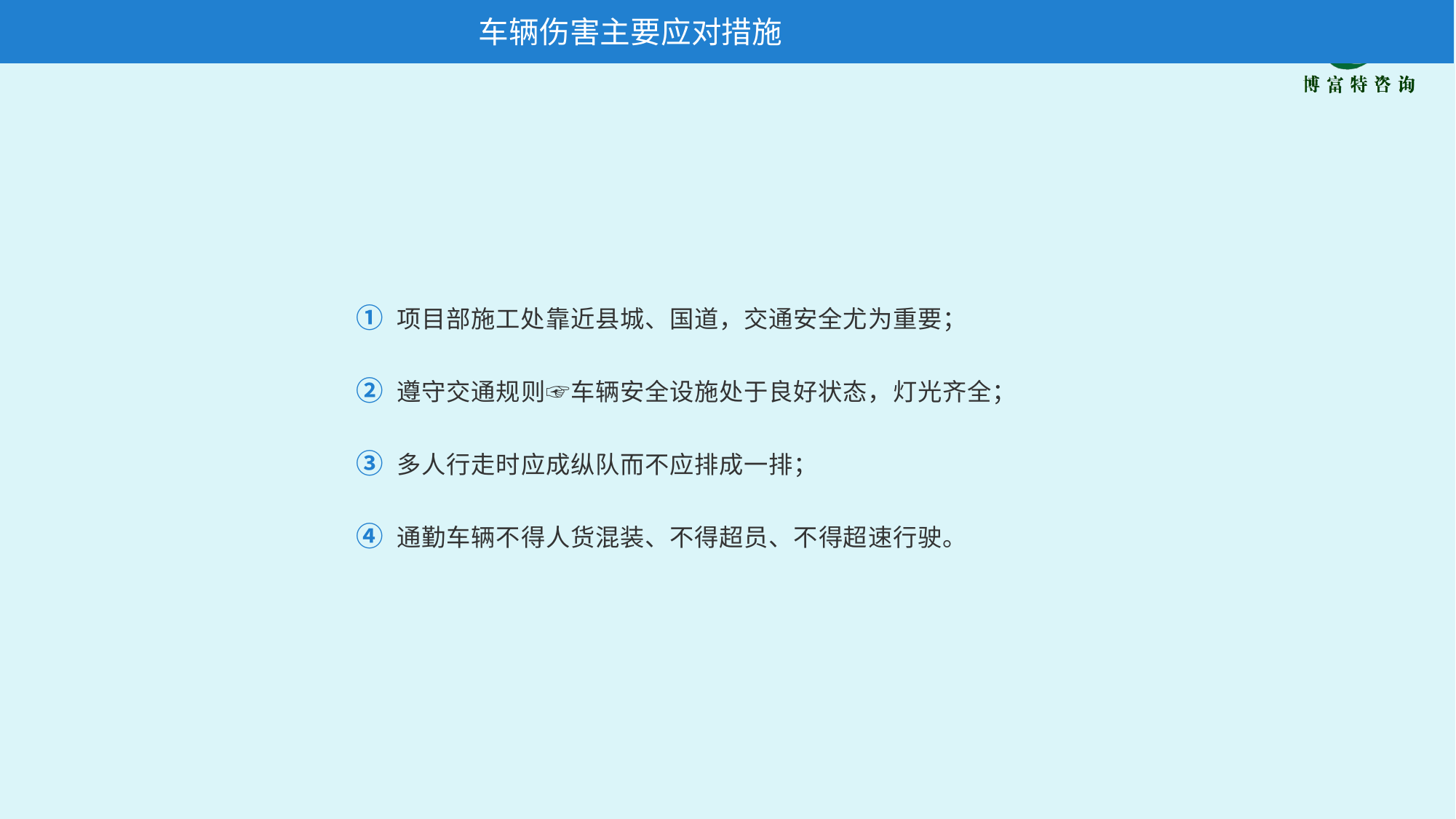

车辆伤害主要应对措施
① 项目部施工处靠近县城、国道，交通安全尤为重要；
② 遵守交通规则☞车辆安全设施处于良好状态，灯光齐全；

③ 多人行走时应成纵队而不应排成一排；

④ 通勤车辆不得人货混装、不得超员、不得超速行驶。